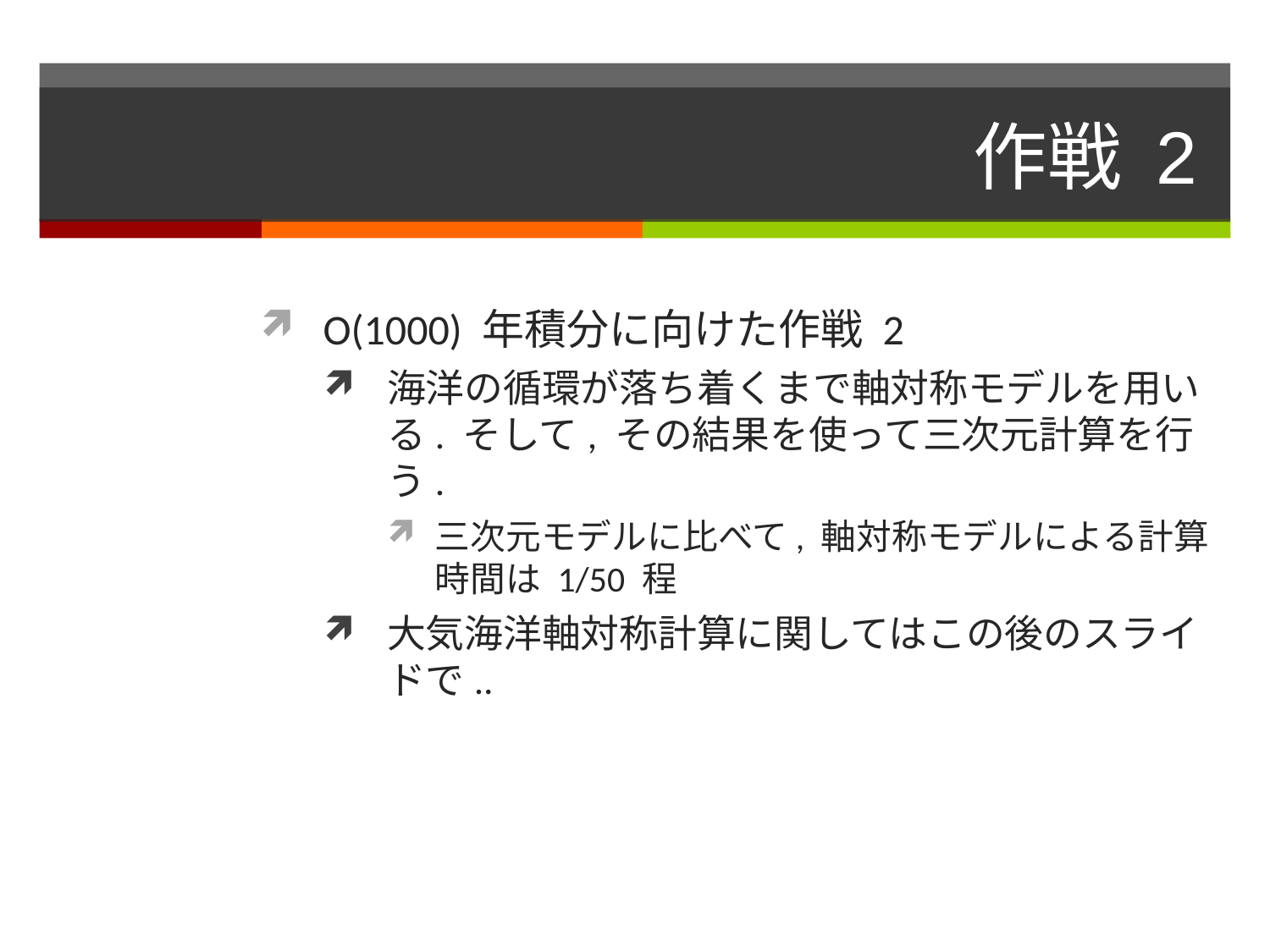

# 作戦 2
O(1000) 年積分に向けた作戦 2
海洋の循環が落ち着くまで軸対称モデルを用いる. そして, その結果を使って三次元計算を行う.
三次元モデルに比べて, 軸対称モデルによる計算時間は 1/50 程
大気海洋軸対称計算に関してはこの後のスライドで..